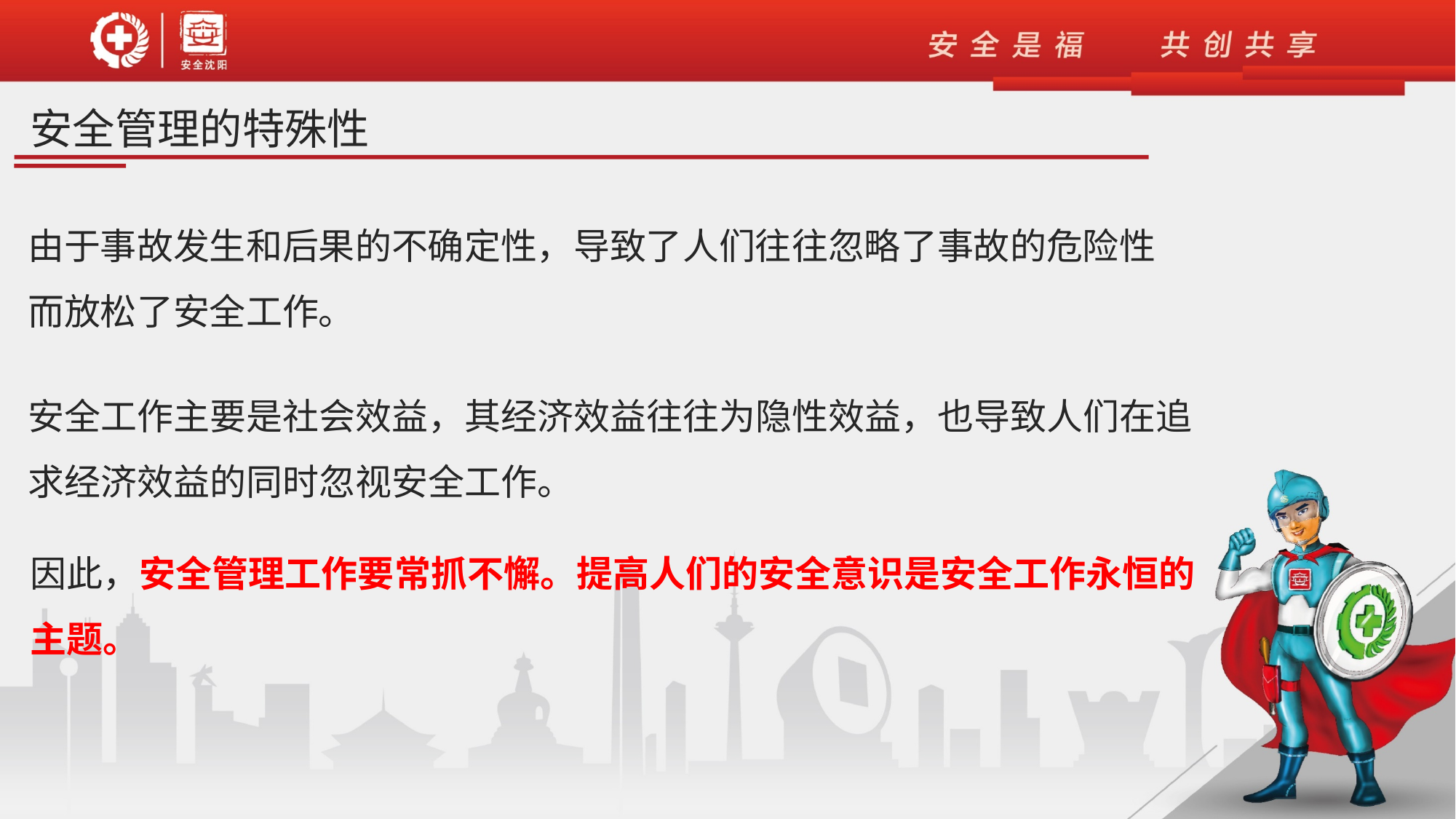

安全管理的特殊性

由于事故发生和后果的不确定性，导致了人们往往忽略了事故的危险性而放松了安全工作。
安全工作主要是社会效益，其经济效益往往为隐性效益，也导致人们在追求经济效益的同时忽视安全工作。
因此，安全管理工作要常抓不懈。提高人们的安全意识是安全工作永恒的主题。